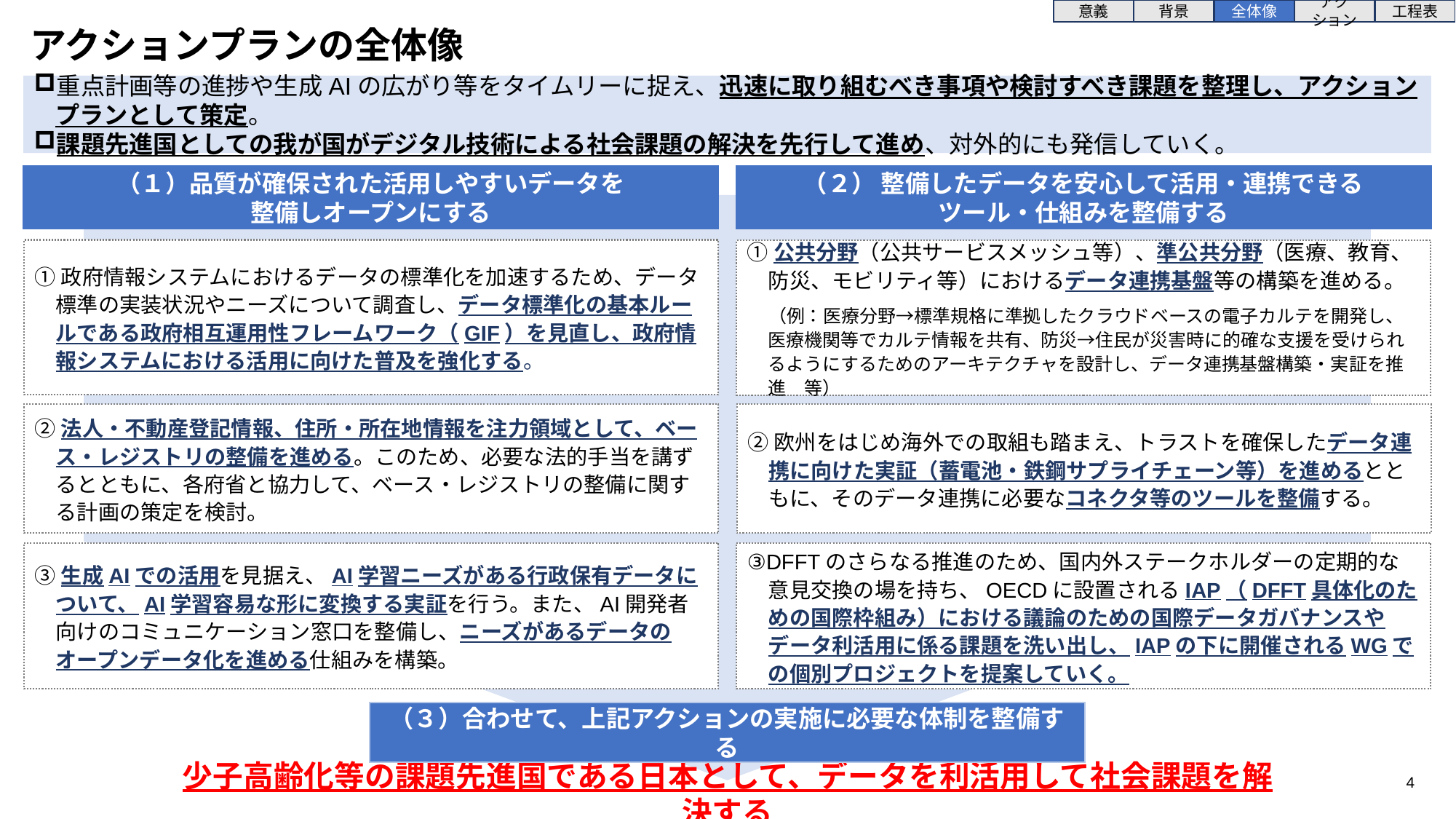

意義
背景
全体像
アクション
工程表
アクションプランの全体像
重点計画等の進捗や生成AIの広がり等をタイムリーに捉え、迅速に取り組むべき事項や検討すべき課題を整理し、アクションプランとして策定。
課題先進国としての我が国がデジタル技術による社会課題の解決を先行して進め、対外的にも発信していく。
（１）品質が確保された活用しやすいデータを
整備しオープンにする
（２） 整備したデータを安心して活用・連携できる
ツール・仕組みを整備する

①政府情報システムにおけるデータの標準化を加速するため、データ標準の実装状況やニーズについて調査し、データ標準化の基本ルールである政府相互運用性フレームワーク（GIF）を見直し、政府情報システムにおける活用に向けた普及を強化する。
①公共分野（公共サービスメッシュ等）、準公共分野（医療、教育、防災、モビリティ等）におけるデータ連携基盤等の構築を進める。
　（例：医療分野→標準規格に準拠したクラウドベースの電子カルテを開発し、医療機関等でカルテ情報を共有、防災→住民が災害時に的確な支援を受けられるようにするためのアーキテクチャを設計し、データ連携基盤構築・実証を推進　等）
②欧州をはじめ海外での取組も踏まえ、トラストを確保したデータ連携に向けた実証（蓄電池・鉄鋼サプライチェーン等）を進めるとともに、そのデータ連携に必要なコネクタ等のツールを整備する。
②法人・不動産登記情報、住所・所在地情報を注力領域として、ベース・レジストリの整備を進める。このため、必要な法的手当を講ずるとともに、各府省と協力して、ベース・レジストリの整備に関する計画の策定を検討。
③生成AIでの活用を見据え、AI学習ニーズがある行政保有データについて、AI学習容易な形に変換する実証を行う。また、AI開発者向けのコミュニケーション窓口を整備し、ニーズがあるデータのオープンデータ化を進める仕組みを構築。
③DFFTのさらなる推進のため、国内外ステークホルダーの定期的な意見交換の場を持ち、OECDに設置されるIAP（DFFT具体化のための国際枠組み）における議論のための国際データガバナンスやデータ利活用に係る課題を洗い出し、IAPの下に開催されるWGでの個別プロジェクトを提案していく。
（３）合わせて、上記アクションの実施に必要な体制を整備する
少子高齢化等の課題先進国である日本として、データを利活用して社会課題を解決する